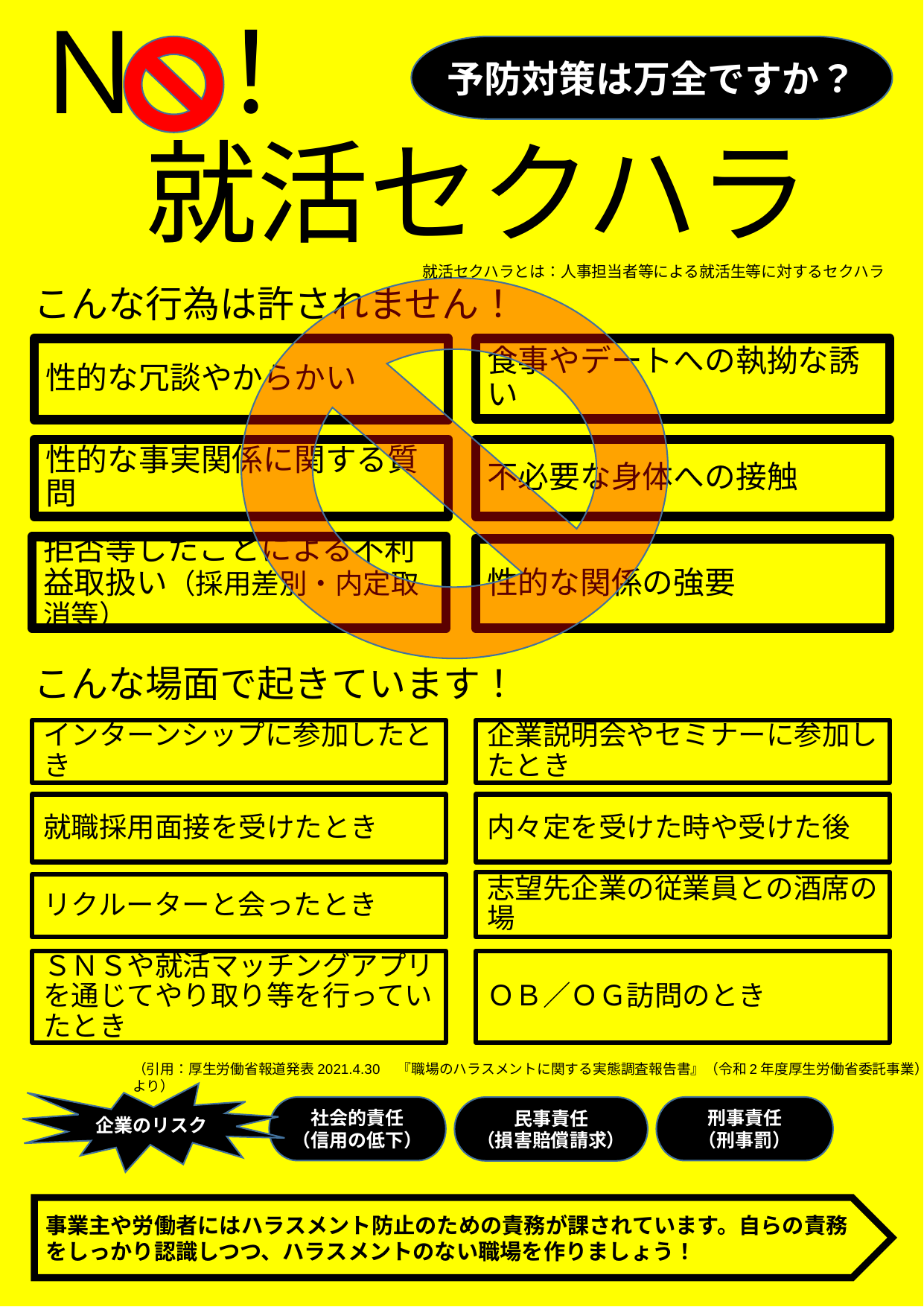

予防対策は万全ですか？
# Ｎ  ！ 　就活セクハラ
就活セクハラとは：人事担当者等による就活生等に対するセクハラ
こんな行為は許されません！

食事やデートへの執拗な誘い
性的な冗談やからかい

性的な事実関係に関する質問
不必要な身体への接触
拒否等したことによる不利益取扱い（採用差別・内定取消等）
性的な関係の強要
こんな場面で起きています！
インターンシップに参加したとき
企業説明会やセミナーに参加したとき
就職採用面接を受けたとき
内々定を受けた時や受けた後
志望先企業の従業員との酒席の場
リクルーターと会ったとき
ＯＢ／ＯＧ訪問のとき
ＳＮＳや就活マッチングアプリを通じてやり取り等を行っていたとき
（引用：厚生労働省報道発表2021.4.30　『職場のハラスメントに関する実態調査報告書』（令和2年度厚生労働省委託事業）より）
企業のリスク
社会的責任
（信用の低下）
刑事責任
（刑事罰）
民事責任
（損害賠償請求）
事業主や労働者にはハラスメント防止のための責務が課されています。自らの責務をしっかり認識しつつ、ハラスメントのない職場を作りましょう！